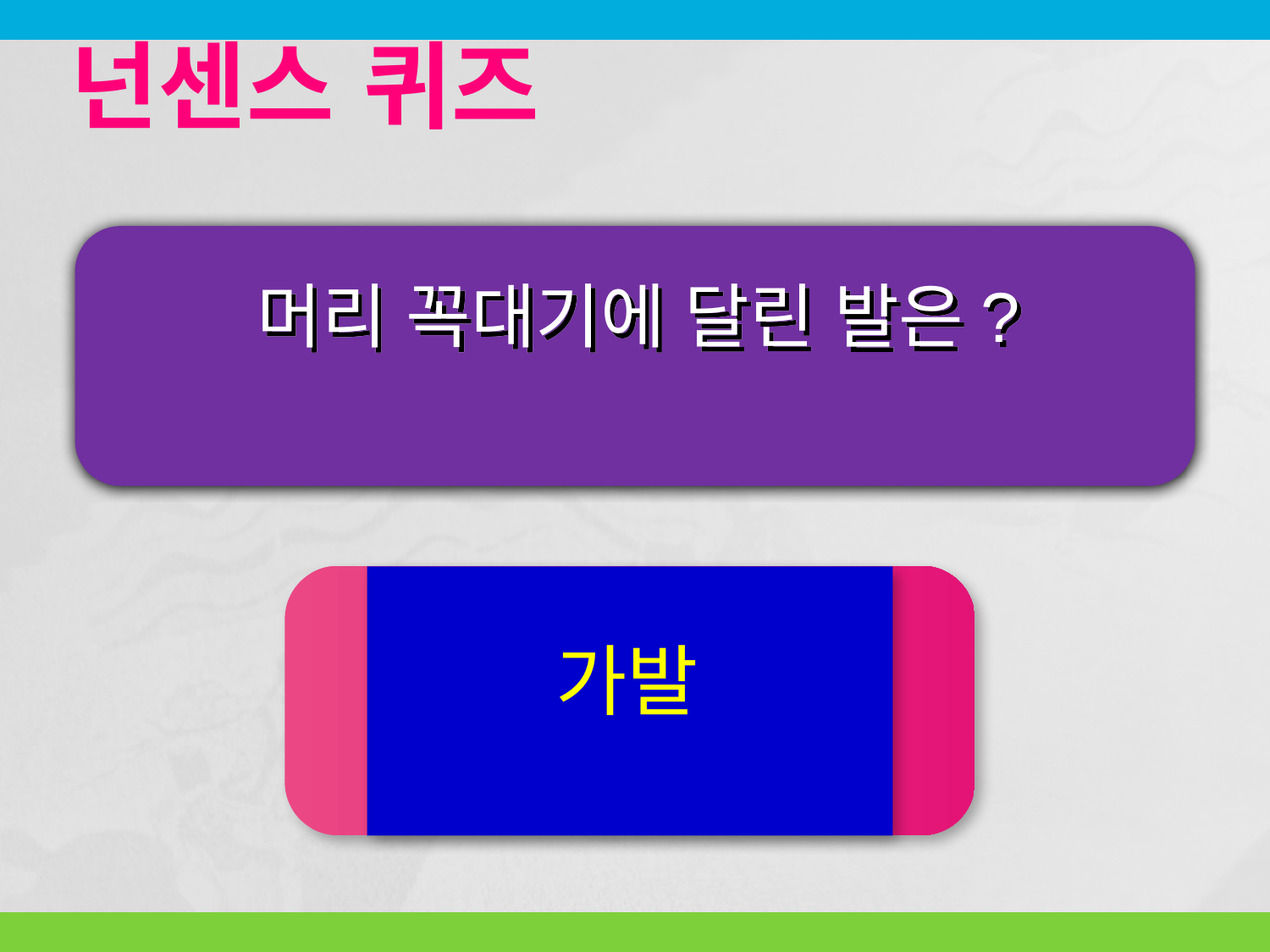

넌센스 퀴즈

머리 꼭대기에 달린 발은?

가발